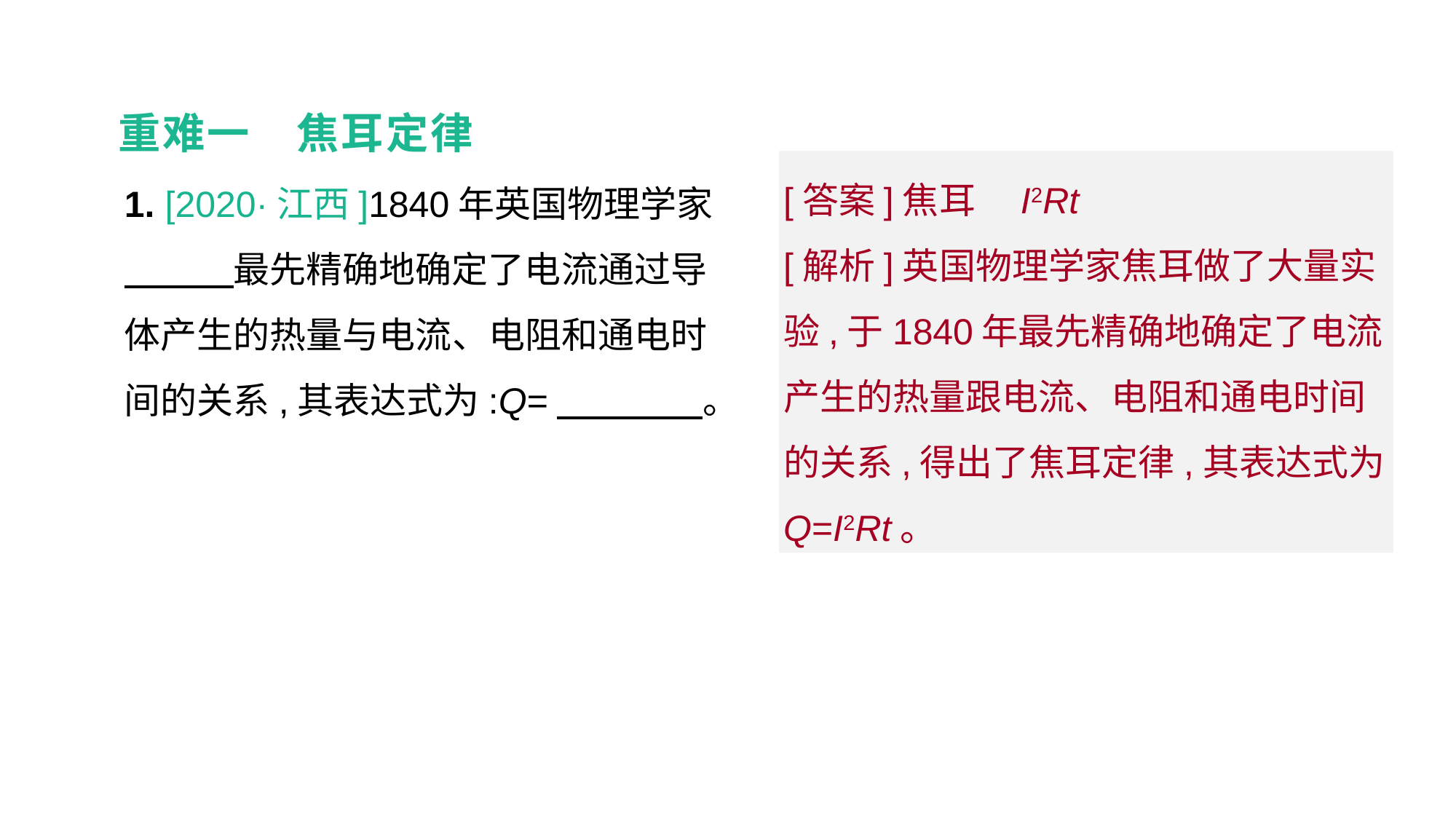

重难一　焦耳定律
[答案]焦耳　I2Rt
[解析]英国物理学家焦耳做了大量实验,于1840年最先精确地确定了电流产生的热量跟电流、电阻和通电时间的关系,得出了焦耳定律,其表达式为Q=I2Rt。
1. [2020·江西]1840年英国物理学家
　　　最先精确地确定了电流通过导体产生的热量与电流、电阻和通电时间的关系,其表达式为:Q=　　　　。